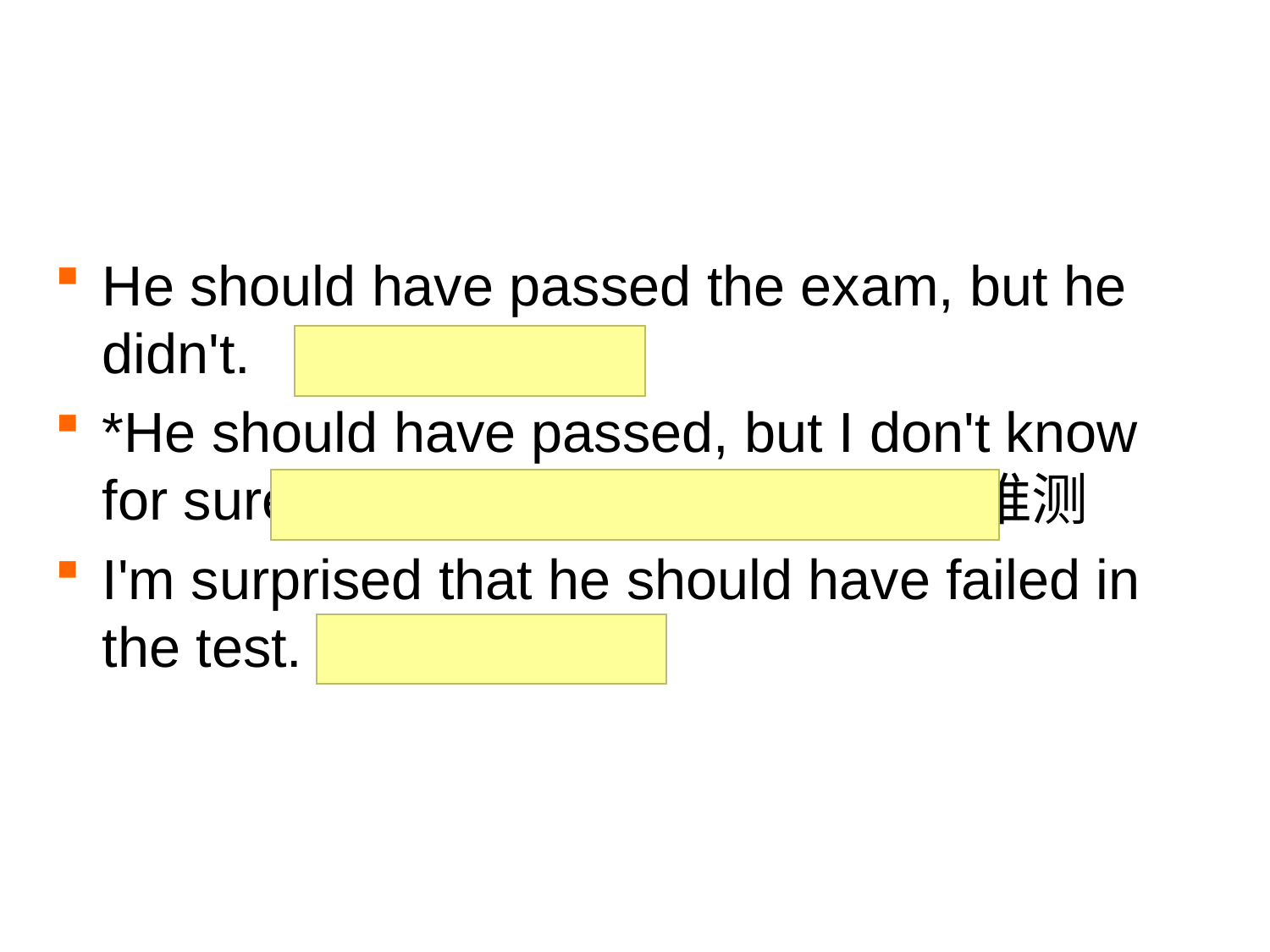

#
He should have passed the exam, but he didn't.  本能够，虚拟
*He should have passed, but I don't know for sure.  应该已经通过了，对过去推测
I'm surprised that he should have failed in the test. 竟然， 虚拟